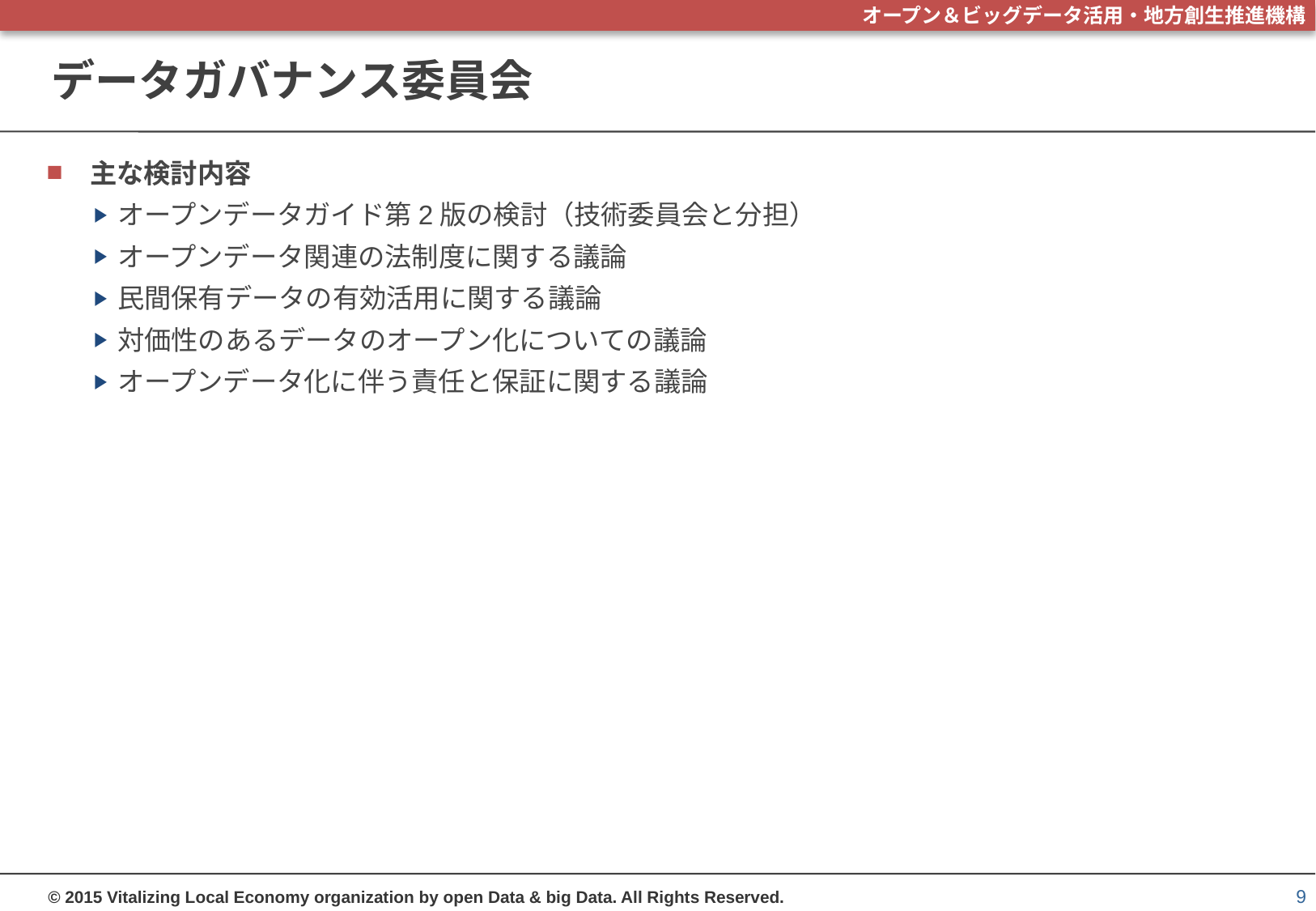

# データガバナンス委員会
主な検討内容
オープンデータガイド第2版の検討（技術委員会と分担）
オープンデータ関連の法制度に関する議論
民間保有データの有効活用に関する議論
対価性のあるデータのオープン化についての議論
オープンデータ化に伴う責任と保証に関する議論
9